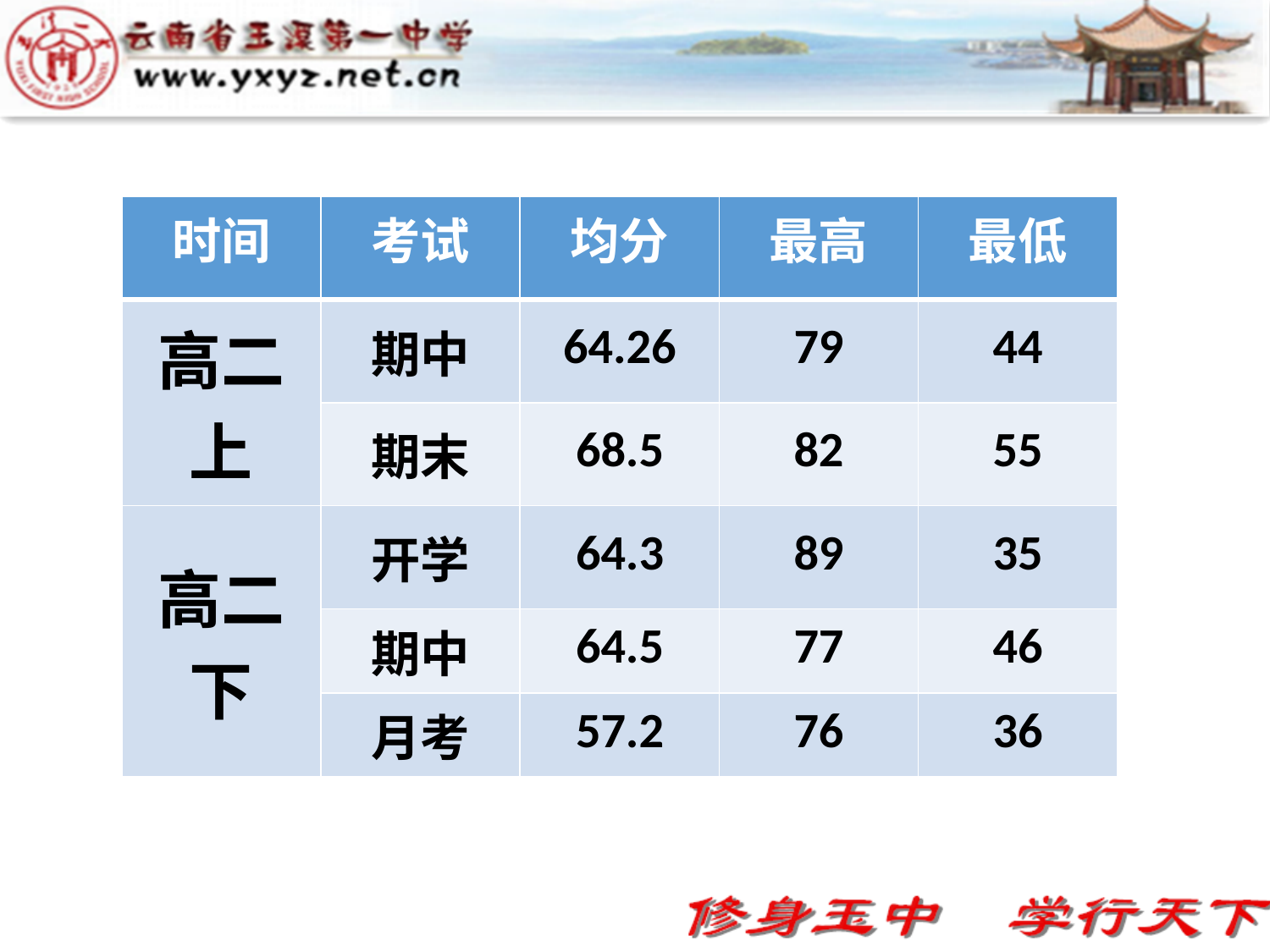

| 时间 | 考试 | 均分 | 最高 | 最低 |
| --- | --- | --- | --- | --- |
| 高二上 | 期中 | 64.26 | 79 | 44 |
|  | 期末 | 68.5 | 82 | 55 |
| 高二下 | 开学 | 64.3 | 89 | 35 |
|  | 期中 | 64.5 | 77 | 46 |
|  | 月考 | 57.2 | 76 | 36 |